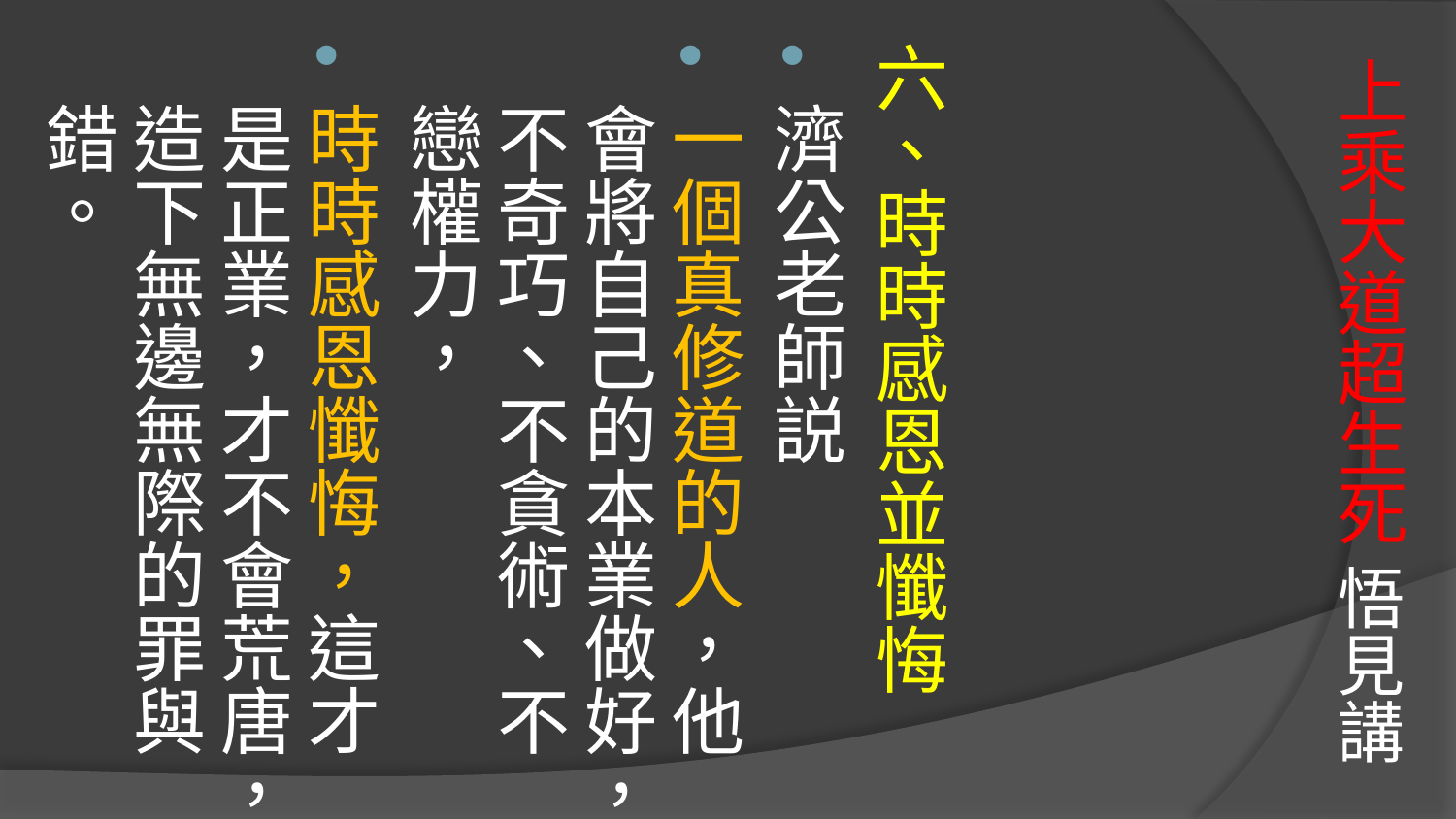

六、時時感恩並懺悔
濟公老師説
一個真修道的人，他會將自己的本業做好，不奇巧、不貪術、不戀權力，
時時感恩懺悔，這才是正業，才不會荒唐，造下無邊無際的罪與錯。
# 上乘大道超生死 悟見講